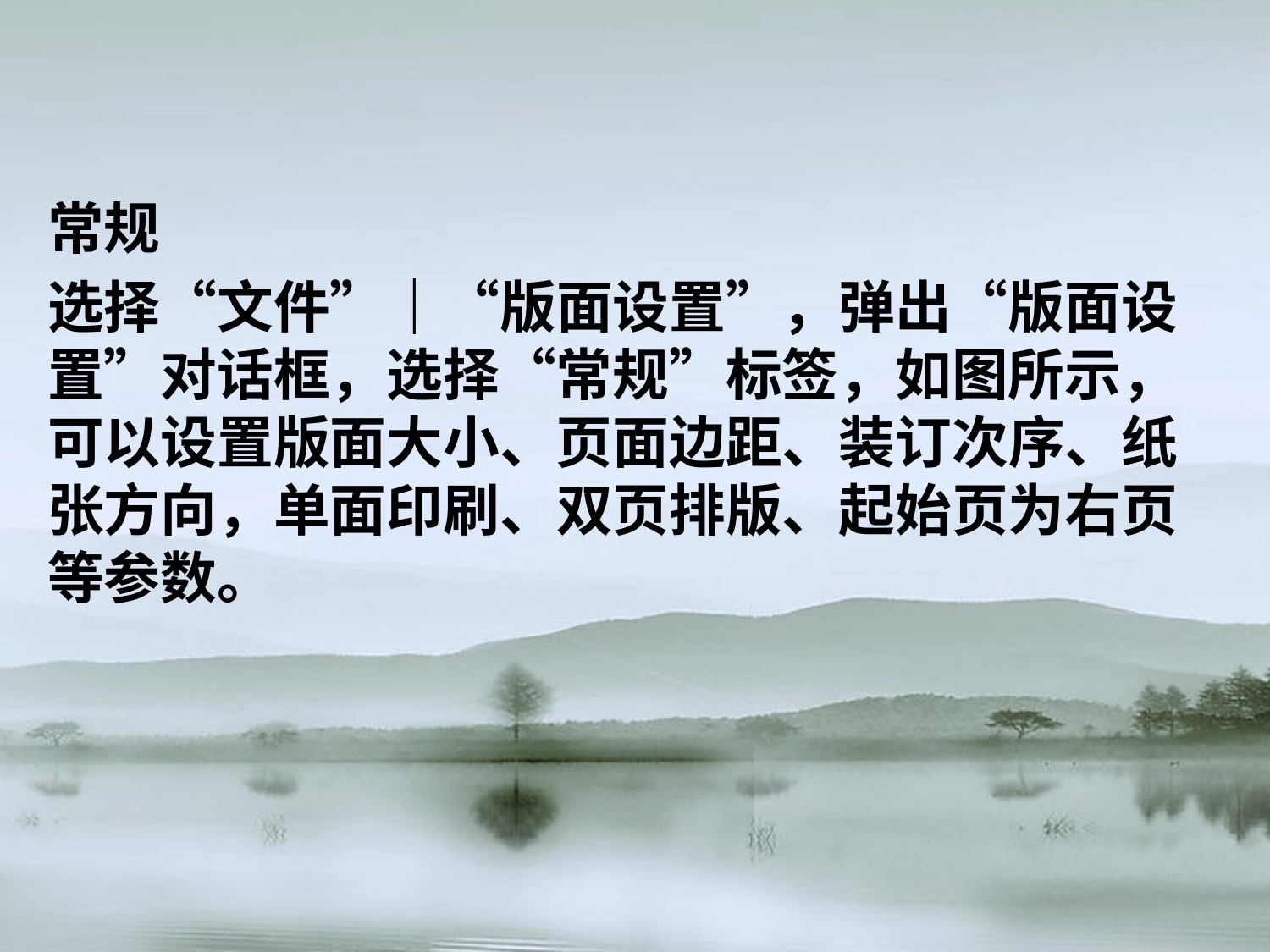

常规
选择“文件”｜“版面设置”，弹出“版面设置”对话框，选择“常规”标签，如图所示，可以设置版面大小、页面边距、装订次序、纸张方向，单面印刷、双页排版、起始页为右页等参数。